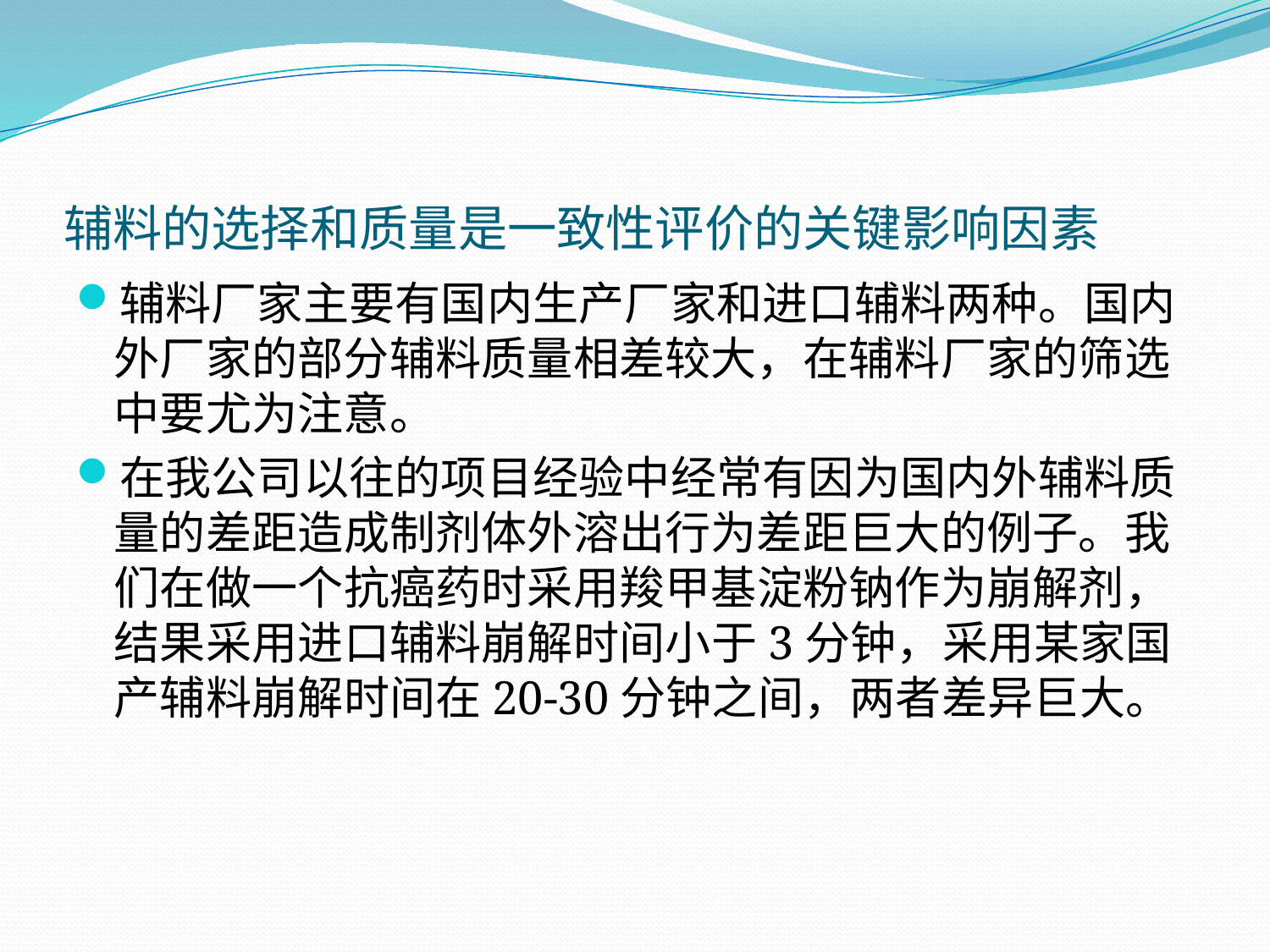

# 辅料的选择和质量是一致性评价的关键影响因素
辅料厂家主要有国内生产厂家和进口辅料两种。国内外厂家的部分辅料质量相差较大，在辅料厂家的筛选中要尤为注意。
在我公司以往的项目经验中经常有因为国内外辅料质量的差距造成制剂体外溶出行为差距巨大的例子。我们在做一个抗癌药时采用羧甲基淀粉钠作为崩解剂，结果采用进口辅料崩解时间小于3分钟，采用某家国产辅料崩解时间在20-30分钟之间，两者差异巨大。